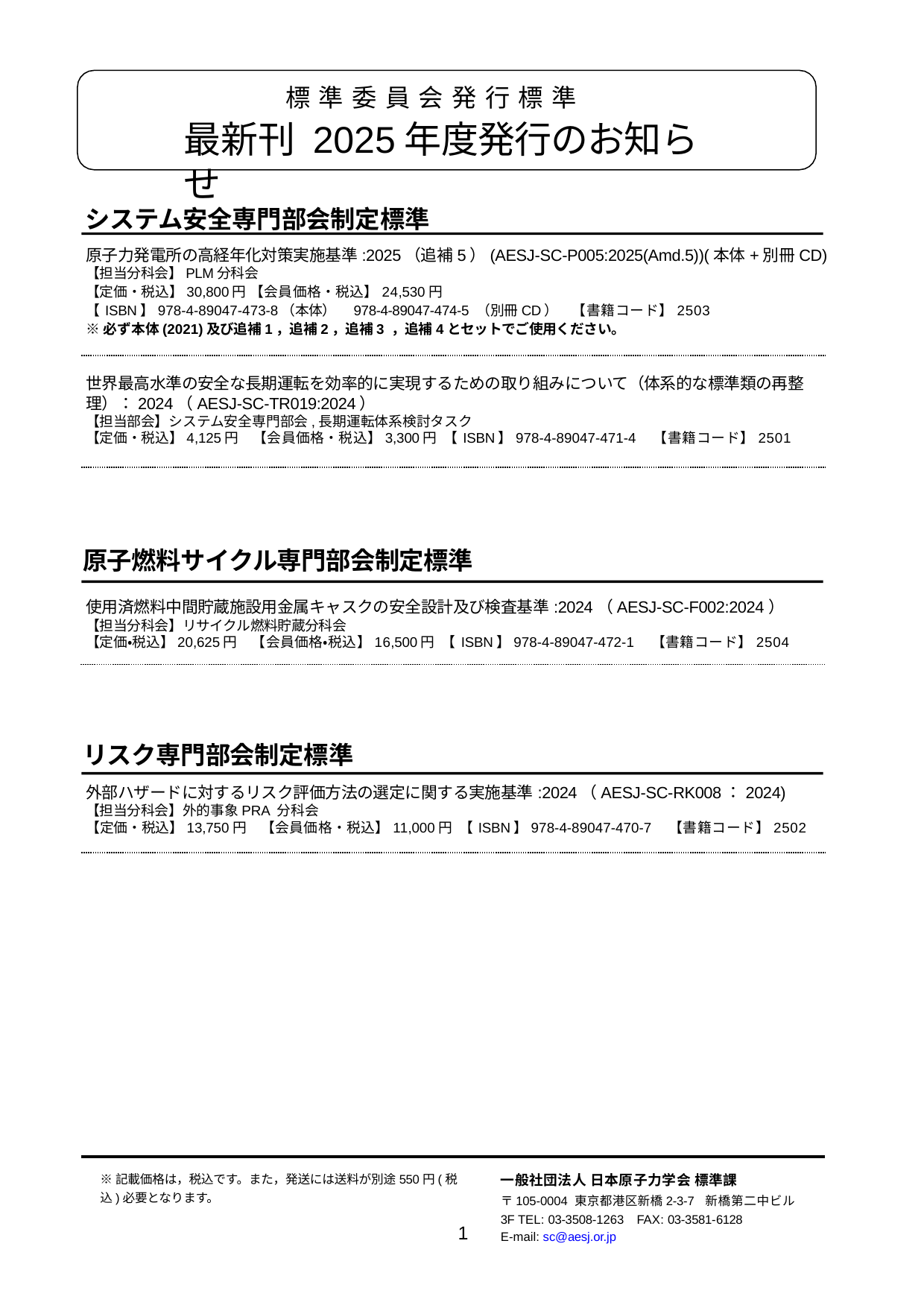

標 準 委 員 会 発 行 標 準
最新刊 2025年度発行のお知らせ
システム安全専門部会制定標準

原子力発電所の高経年化対策実施基準:2025（追補5）(AESJ-SC-P005:2025(Amd.5))(本体+別冊CD)
【担当分科会】PLM分科会
【定価・税込】30,800円 【会員価格・税込】24,530円
【ISBN】978-4-89047-473-8（本体）　978-4-89047-474-5 （別冊CD）　【書籍コード】2503
※必ず本体(2021)及び追補1，追補2，追補3 ，追補4とセットでご使用ください。

世界最高水準の安全な長期運転を効率的に実現するための取り組みについて（体系的な標準類の再整理）：2024（AESJ-SC-TR019:2024）
【担当部会】システム安全専門部会,長期運転体系検討タスク
【定価・税込】4,125円　【会員価格・税込】3,300円 【ISBN】978-4-89047-471-4　【書籍コード】2501

原子燃料サイクル専門部会制定標準

使用済燃料中間貯蔵施設用金属キャスクの安全設計及び検査基準:2024（AESJ-SC-F002:2024）
【担当分科会】リサイクル燃料貯蔵分科会
【定価・税込】20,625円　【会員価格・税込】16,500円 【ISBN】978-4-89047-472-1　【書籍コード】2504

リスク専門部会制定標準

外部ハザードに対するリスク評価方法の選定に関する実施基準:2024（AESJ-SC-RK008：2024)
【担当分科会】外的事象PRA 分科会
【定価・税込】13,750円　【会員価格・税込】11,000円 【ISBN】978-4-89047-470-7　【書籍コード】2502

※記載価格は，税込です。また，発送には送料が別途550円(税込)必要となります。
一般社団法人 日本原子力学会 標準課
〒105-0004 東京都港区新橋2-3-7  新橋第二中ビル3F TEL: 03-3508-1263  FAX: 03-3581-6128
E-mail: sc@aesj.or.jp
1